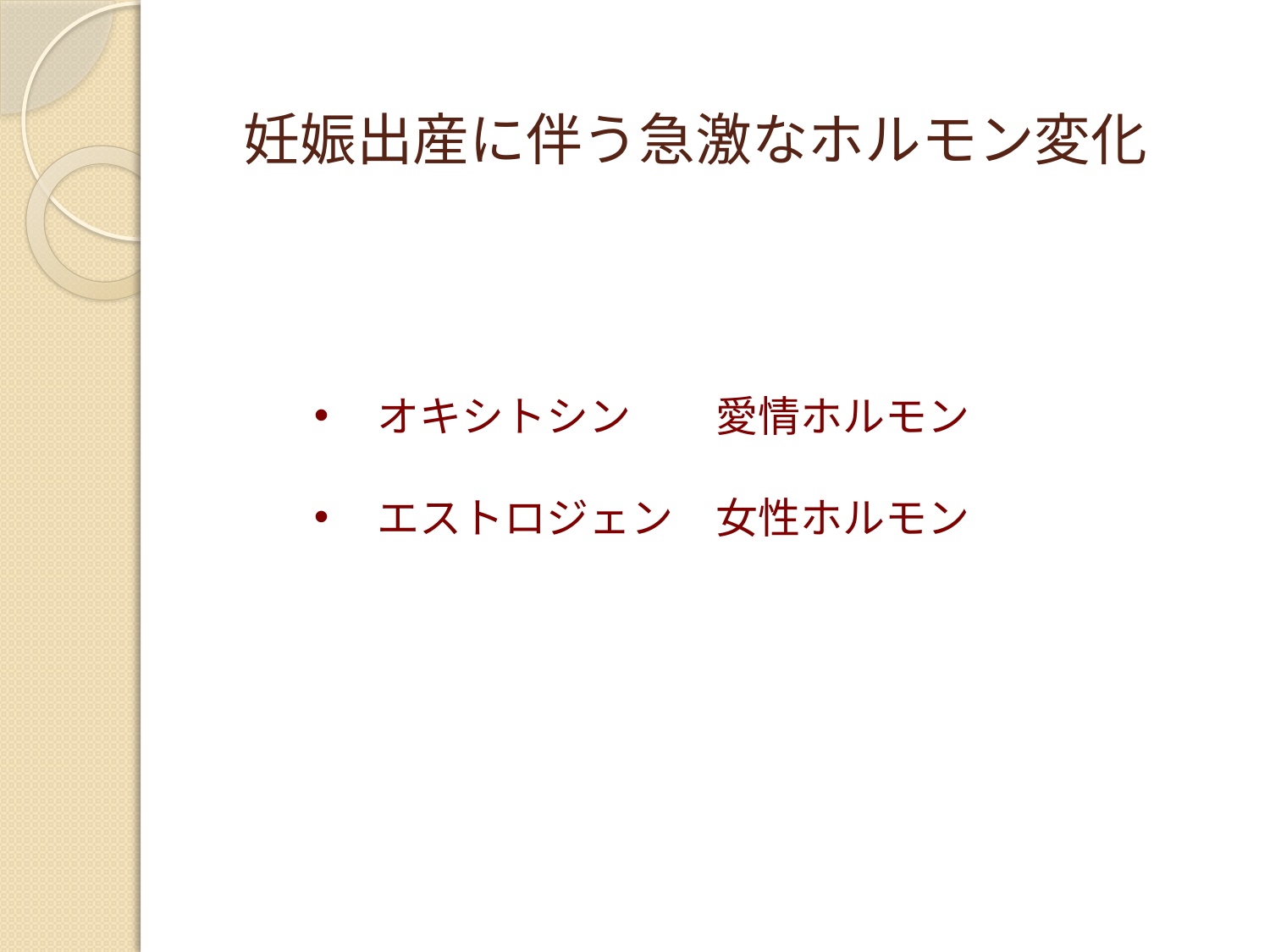

# 妊娠出産に伴う急激なホルモン変化
オキシトシン　　愛情ホルモン
エストロジェン　女性ホルモン